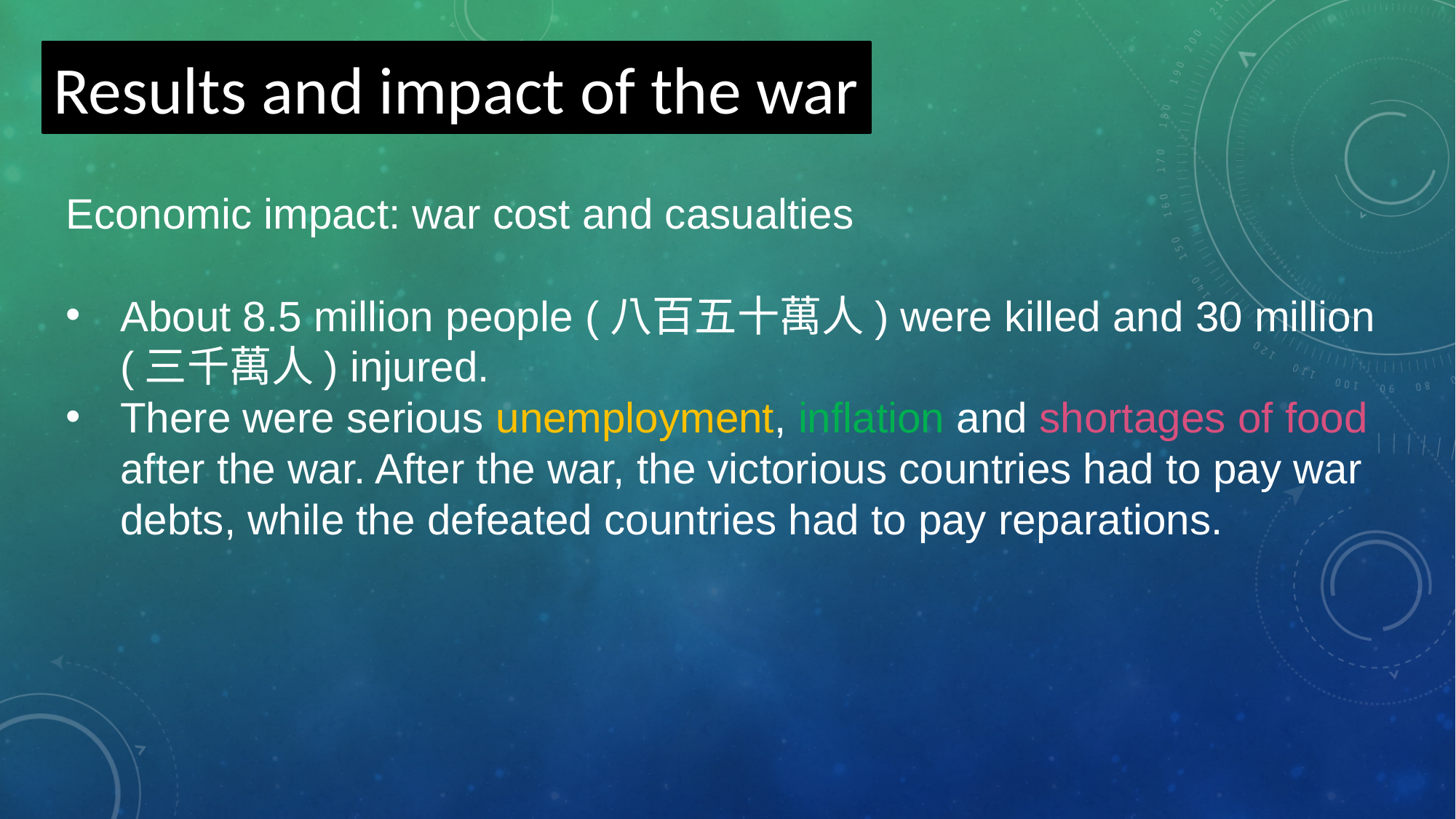

Results and impact of the war
Economic impact: war cost and casualties

About 8.5 million people (八百五十萬人) were killed and 30 million (三千萬人) injured.
There were serious unemployment, inflation and shortages of food after the war. After the war, the victorious countries had to pay war debts, while the defeated countries had to pay reparations.